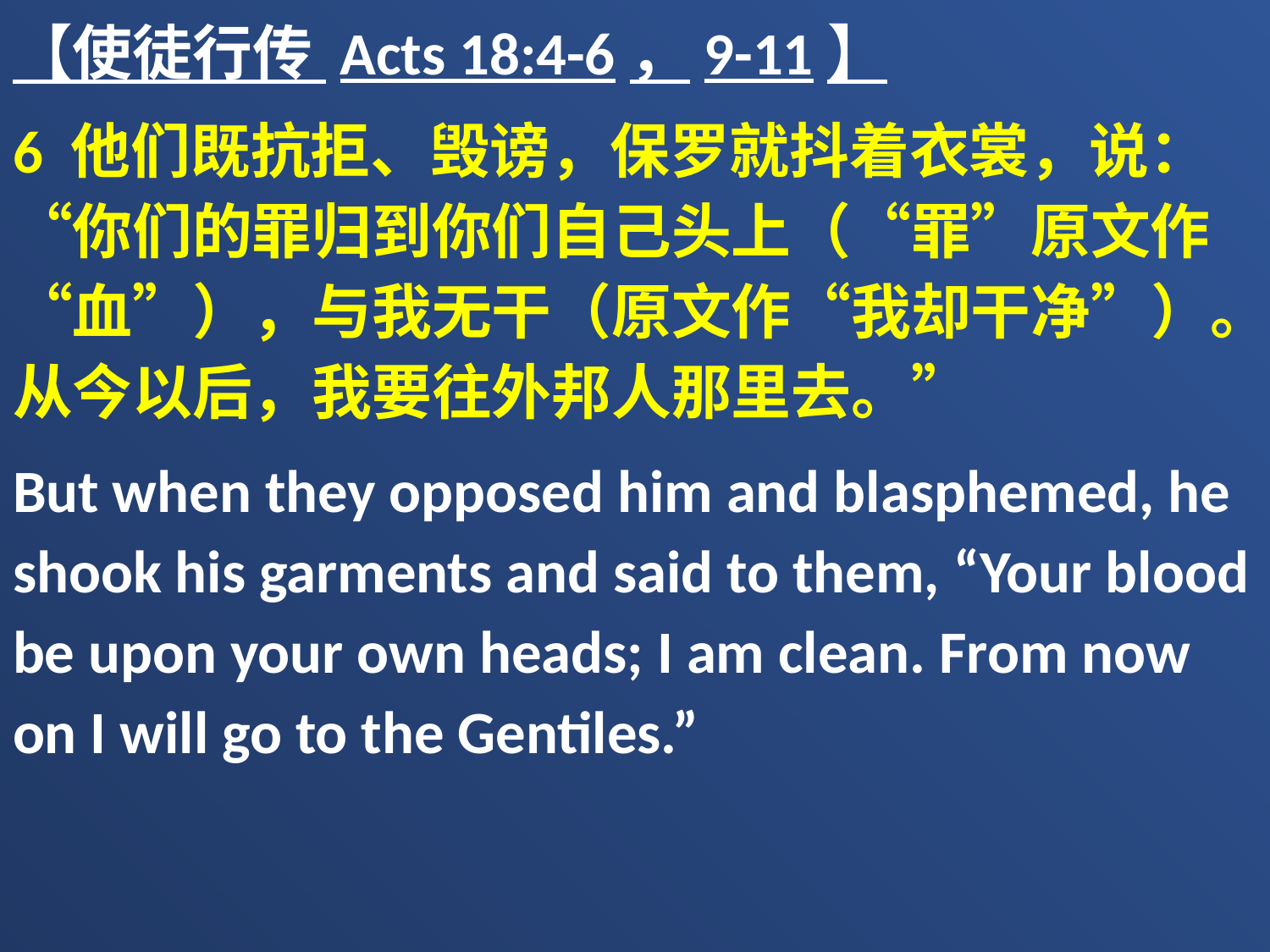

【使徒行传 Acts 18:4-6，9-11】
6 他们既抗拒、毁谤，保罗就抖着衣裳，说：“你们的罪归到你们自己头上（“罪”原文作“血”），与我无干（原文作“我却干净”）。从今以后，我要往外邦人那里去。”
But when they opposed him and blasphemed, he shook his garments and said to them, “Your blood be upon your own heads; I am clean. From now on I will go to the Gentiles.”